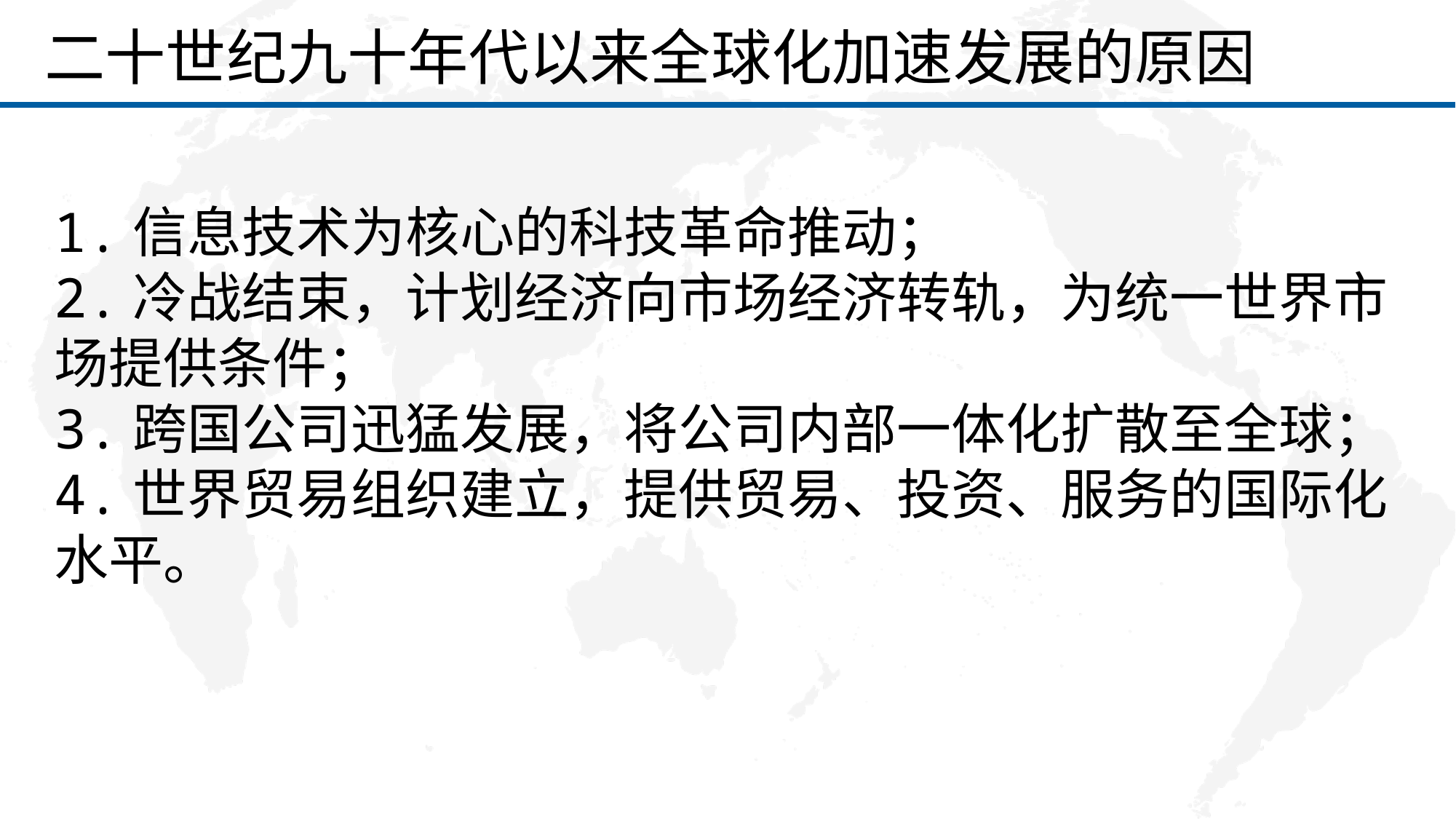

二十世纪九十年代以来全球化加速发展的原因
1.信息技术为核心的科技革命推动；
2.冷战结束，计划经济向市场经济转轨，为统一世界市场提供条件；
3.跨国公司迅猛发展，将公司内部一体化扩散至全球；
4.世界贸易组织建立，提供贸易、投资、服务的国际化水平。